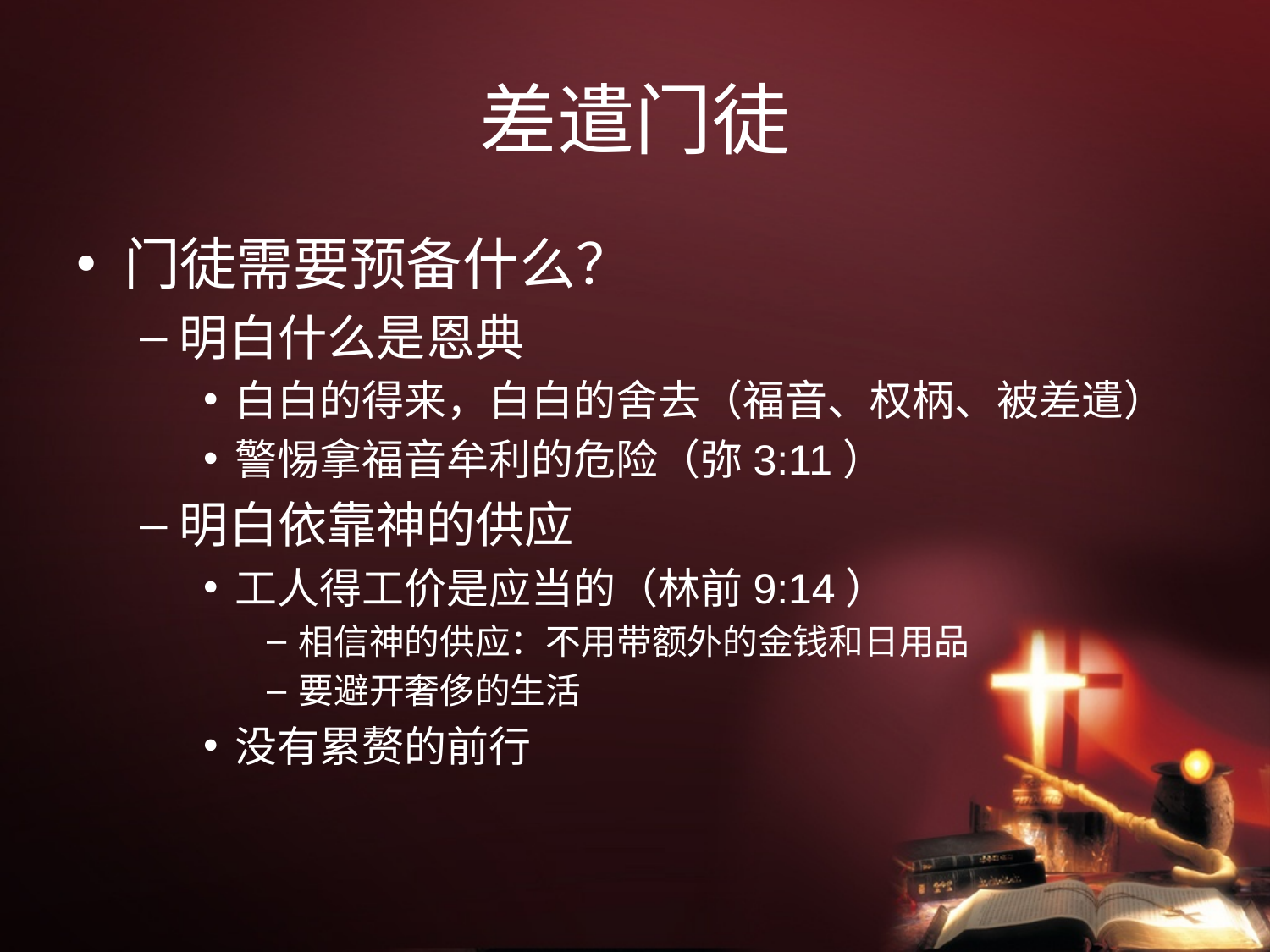

# 差遣门徒
门徒需要预备什么？
明白什么是恩典
白白的得来，白白的舍去（福音、权柄、被差遣）
警惕拿福音牟利的危险（弥3:11）
明白依靠神的供应
工人得工价是应当的（林前9:14）
相信神的供应：不用带额外的金钱和日用品
要避开奢侈的生活
没有累赘的前行